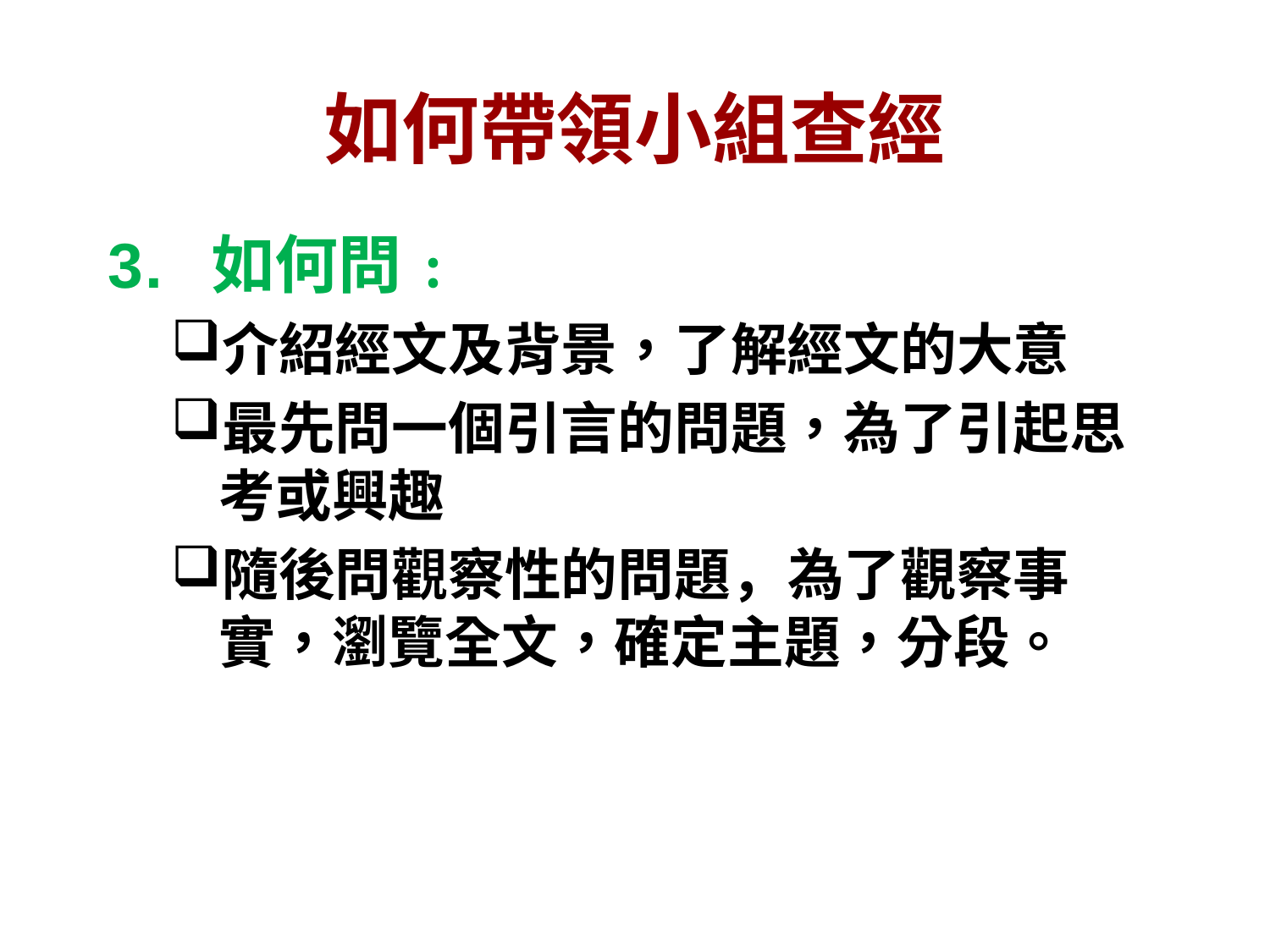

# 如何帶領小組查經
如何問﹕
介紹經文及背景，了解經文的大意
最先問一個引言的問題，為了引起思考或興趣
隨後問觀察性的問題，為了觀察事實，瀏覽全文，確定主題，分段。